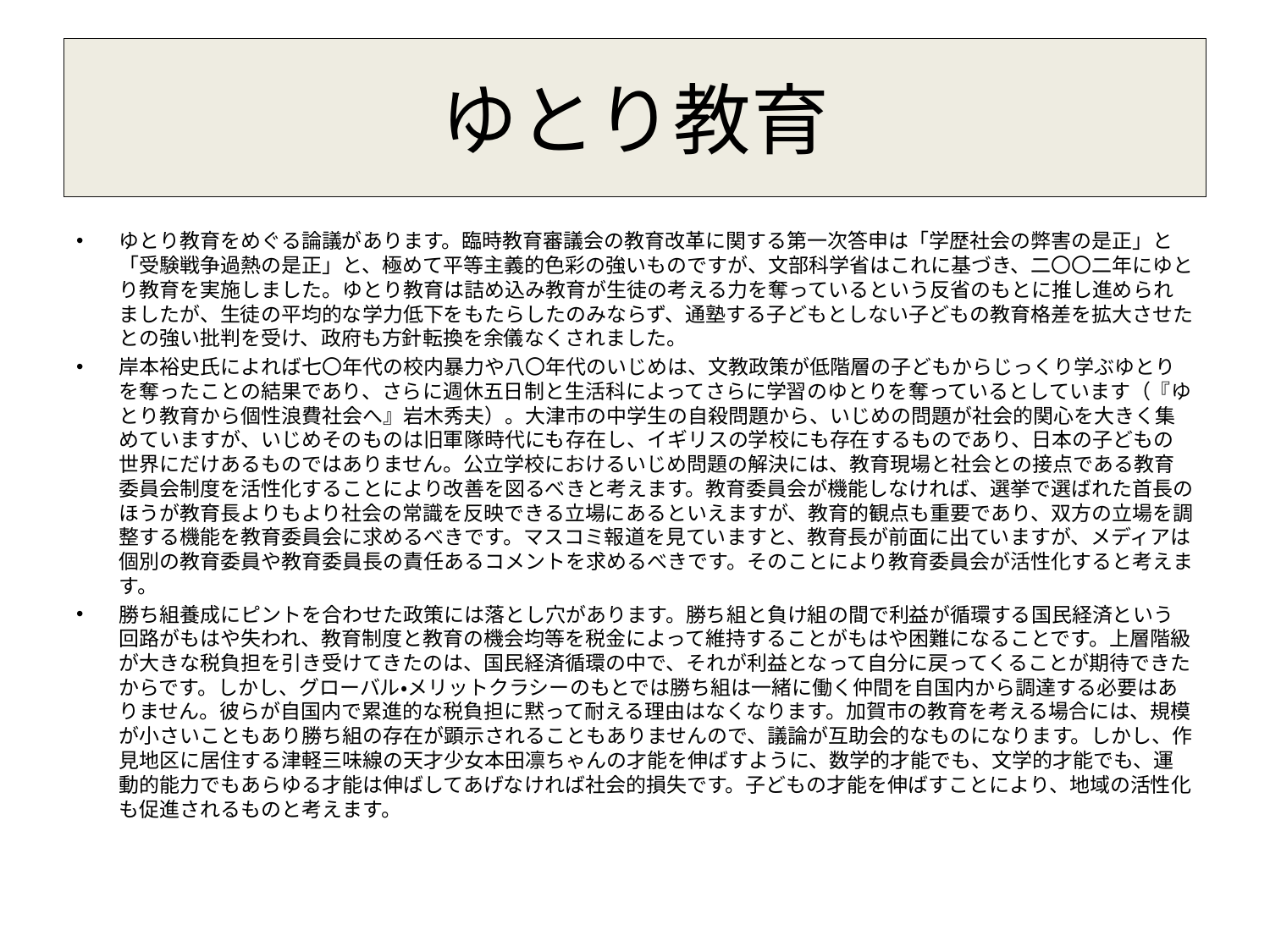

# ゆとり教育
ゆとり教育をめぐる論議があります。臨時教育審議会の教育改革に関する第一次答申は「学歴社会の弊害の是正」と「受験戦争過熱の是正」と、極めて平等主義的色彩の強いものですが、文部科学省はこれに基づき、二〇〇二年にゆとり教育を実施しました。ゆとり教育は詰め込み教育が生徒の考える力を奪っているという反省のもとに推し進められましたが、生徒の平均的な学力低下をもたらしたのみならず、通塾する子どもとしない子どもの教育格差を拡大させたとの強い批判を受け、政府も方針転換を余儀なくされました。
岸本裕史氏によれば七〇年代の校内暴力や八〇年代のいじめは、文教政策が低階層の子どもからじっくり学ぶゆとりを奪ったことの結果であり、さらに週休五日制と生活科によってさらに学習のゆとりを奪っているとしています（『ゆとり教育から個性浪費社会へ』岩木秀夫）。大津市の中学生の自殺問題から、いじめの問題が社会的関心を大きく集めていますが、いじめそのものは旧軍隊時代にも存在し、イギリスの学校にも存在するものであり、日本の子どもの世界にだけあるものではありません。公立学校におけるいじめ問題の解決には、教育現場と社会との接点である教育委員会制度を活性化することにより改善を図るべきと考えます。教育委員会が機能しなければ、選挙で選ばれた首長のほうが教育長よりもより社会の常識を反映できる立場にあるといえますが、教育的観点も重要であり、双方の立場を調整する機能を教育委員会に求めるべきです。マスコミ報道を見ていますと、教育長が前面に出ていますが、メディアは個別の教育委員や教育委員長の責任あるコメントを求めるべきです。そのことにより教育委員会が活性化すると考えます。
勝ち組養成にピントを合わせた政策には落とし穴があります。勝ち組と負け組の間で利益が循環する国民経済という回路がもはや失われ、教育制度と教育の機会均等を税金によって維持することがもはや困難になることです。上層階級が大きな税負担を引き受けてきたのは、国民経済循環の中で、それが利益となって自分に戻ってくることが期待できたからです。しかし、グローバル・メリットクラシーのもとでは勝ち組は一緒に働く仲間を自国内から調達する必要はありません。彼らが自国内で累進的な税負担に黙って耐える理由はなくなります。加賀市の教育を考える場合には、規模が小さいこともあり勝ち組の存在が顕示されることもありませんので、議論が互助会的なものになります。しかし、作見地区に居住する津軽三味線の天才少女本田凛ちゃんの才能を伸ばすように、数学的才能でも、文学的才能でも、運動的能力でもあらゆる才能は伸ばしてあげなければ社会的損失です。子どもの才能を伸ばすことにより、地域の活性化も促進されるものと考えます。